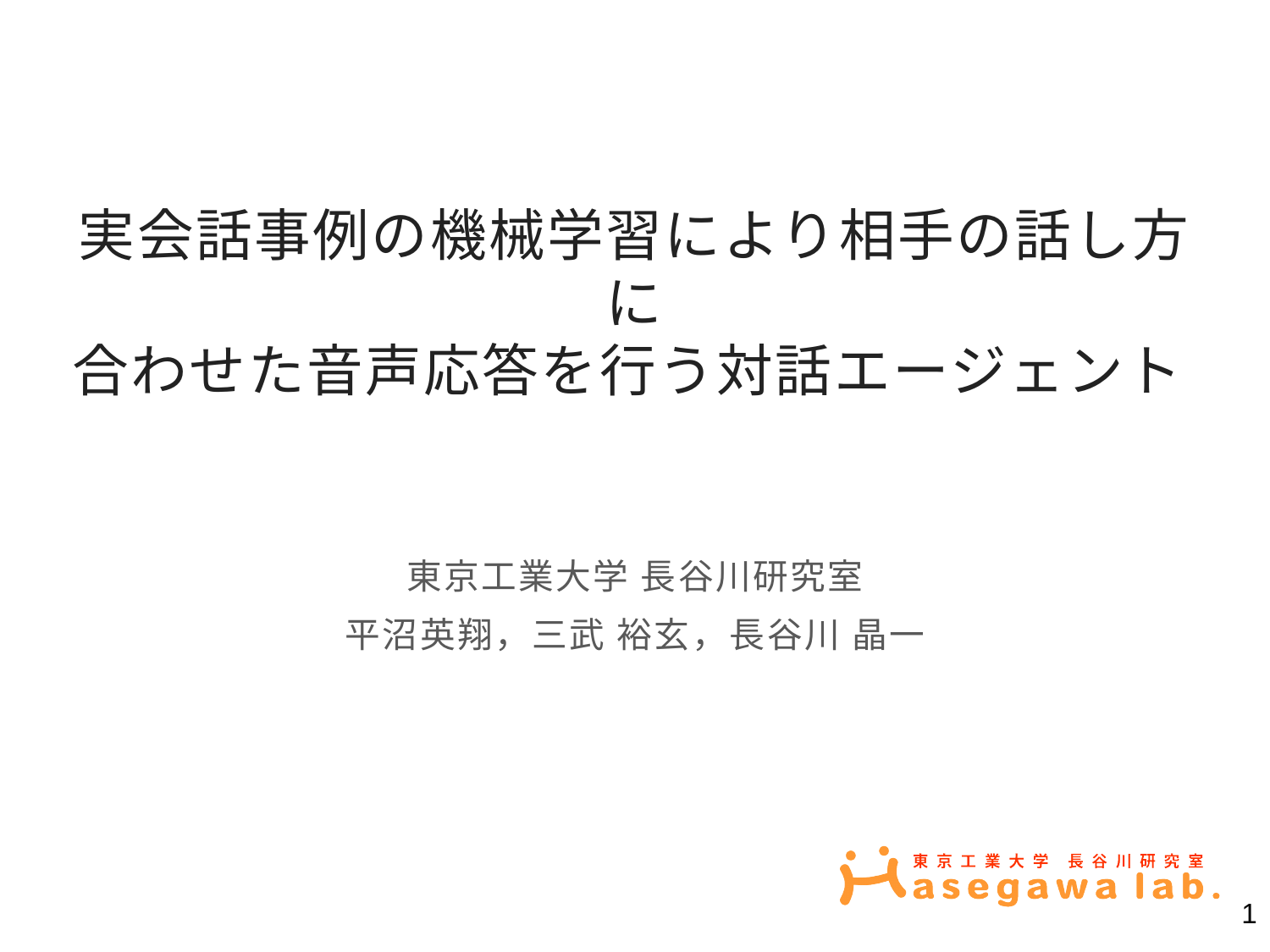

# 実会話事例の機械学習により相手の話し方に 合わせた音声応答を行う対話エージェント
東京工業大学 長谷川研究室
平沼英翔，三武 裕玄，長谷川 晶一
1